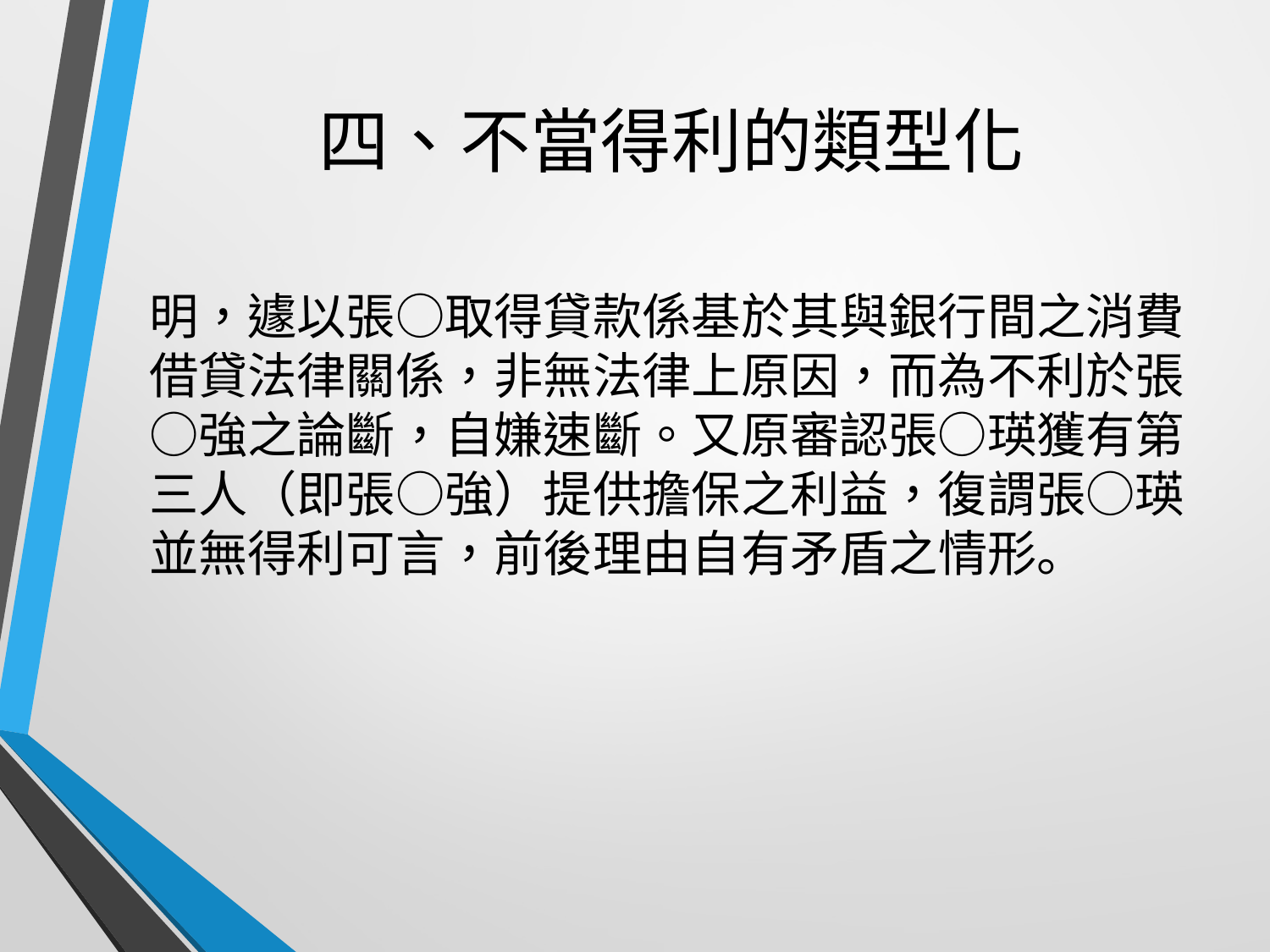

# 四、不當得利的類型化
明，遽以張○取得貸款係基於其與銀行間之消費借貸法律關係，非無法律上原因，而為不利於張○強之論斷，自嫌速斷。又原審認張○瑛獲有第三人（即張○強）提供擔保之利益，復謂張○瑛並無得利可言，前後理由自有矛盾之情形。